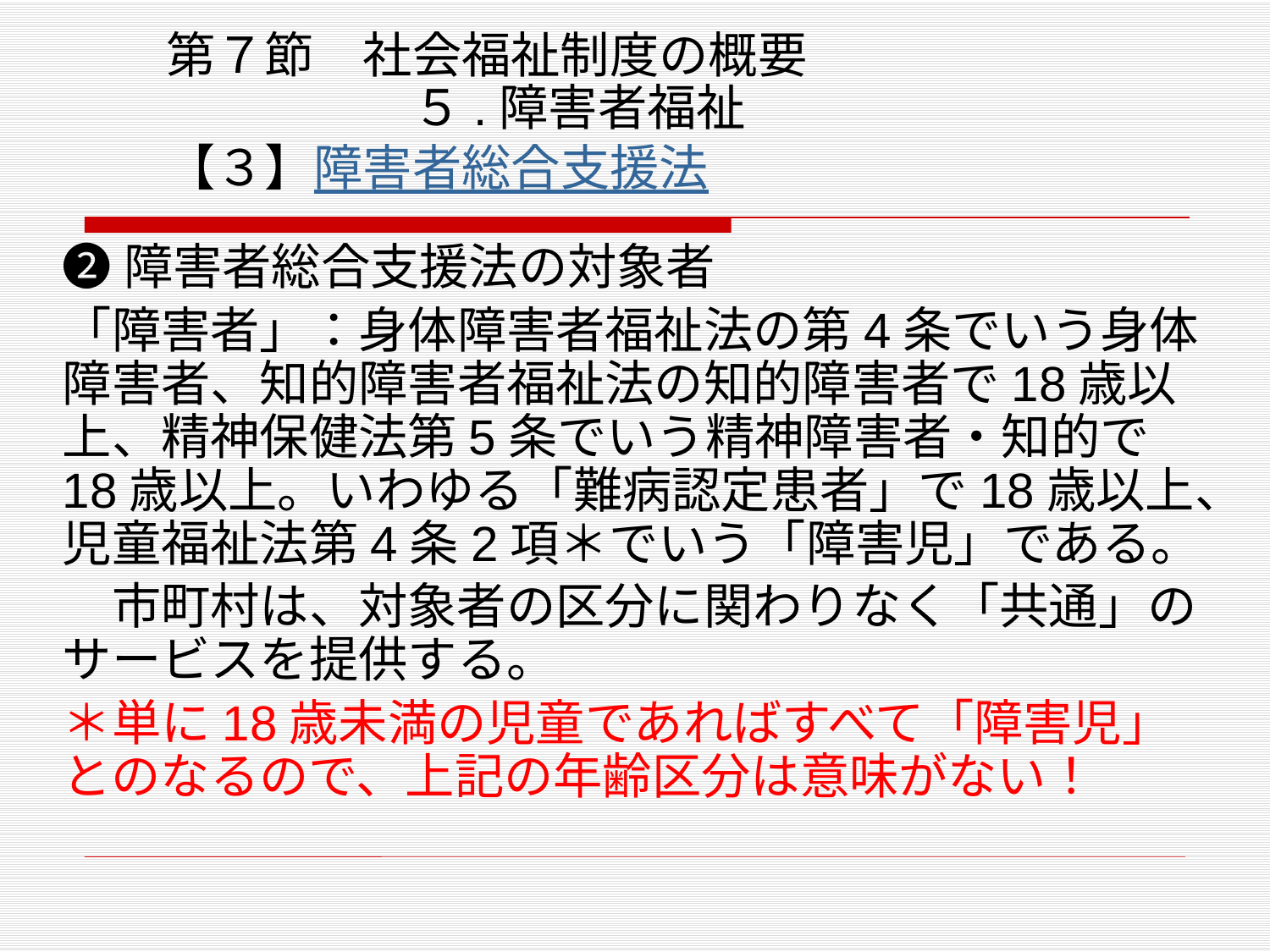

# 第７節　社会福祉制度の概要 　　　　　５.障害者福祉 【３】障害者総合支援法
❷障害者総合支援法の対象者
「障害者」：身体障害者福祉法の第4条でいう身体障害者、知的障害者福祉法の知的障害者で18歳以上、精神保健法第5条でいう精神障害者・知的で18歳以上。いわゆる「難病認定患者」で18歳以上、児童福祉法第4条2項＊でいう「障害児」である。
　市町村は、対象者の区分に関わりなく「共通」のサービスを提供する。
＊単に18歳未満の児童であればすべて「障害児」とのなるので、上記の年齢区分は意味がない！